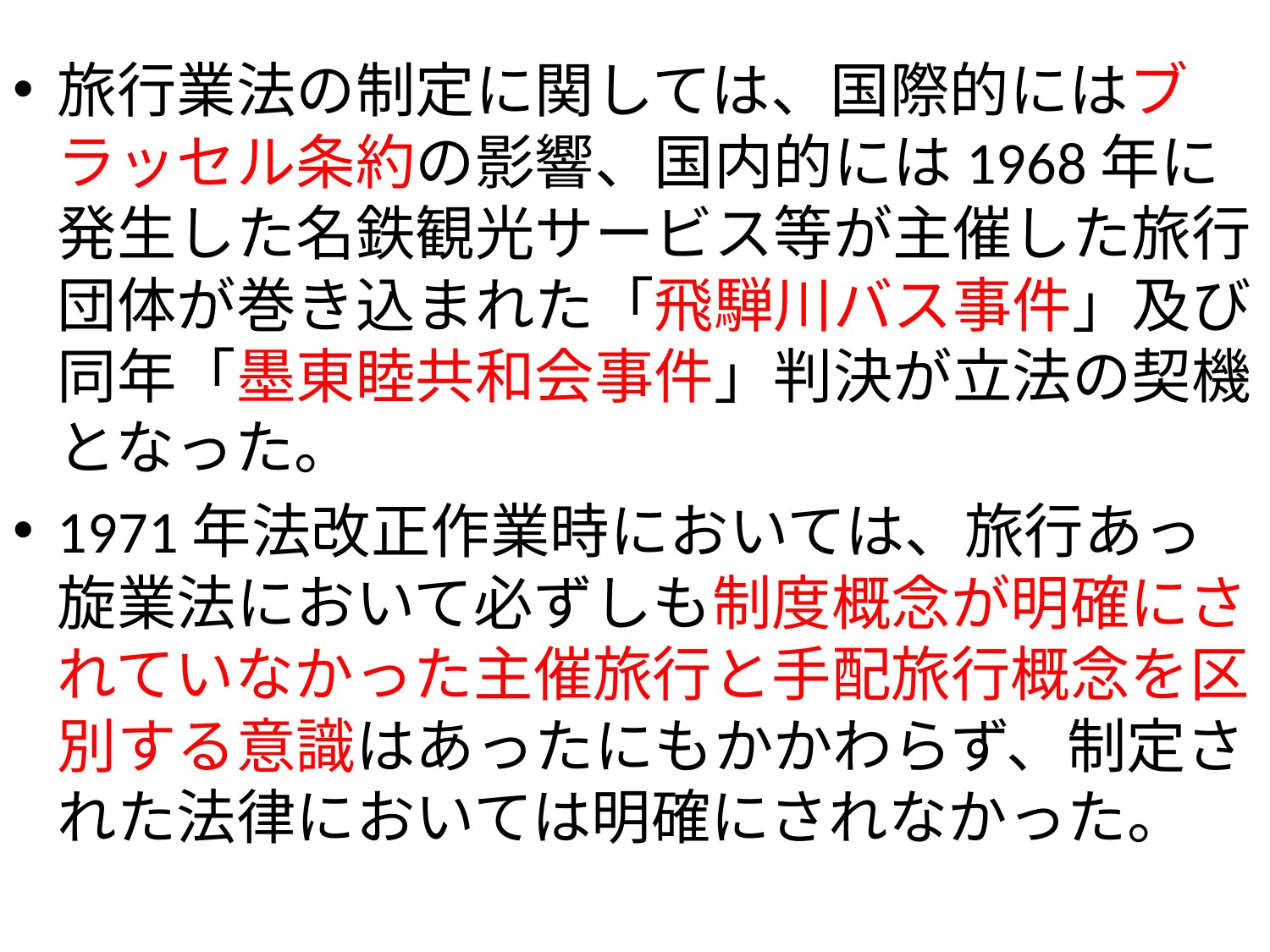

旅行業法の制定に関しては、国際的にはブラッセル条約の影響、国内的には1968年に発生した名鉄観光サービス等が主催した旅行団体が巻き込まれた「飛騨川バス事件」及び同年「墨東睦共和会事件」判決が立法の契機となった。
1971年法改正作業時においては、旅行あっ旋業法において必ずしも制度概念が明確にされていなかった主催旅行と手配旅行概念を区別する意識はあったにもかかわらず、制定された法律においては明確にされなかった。